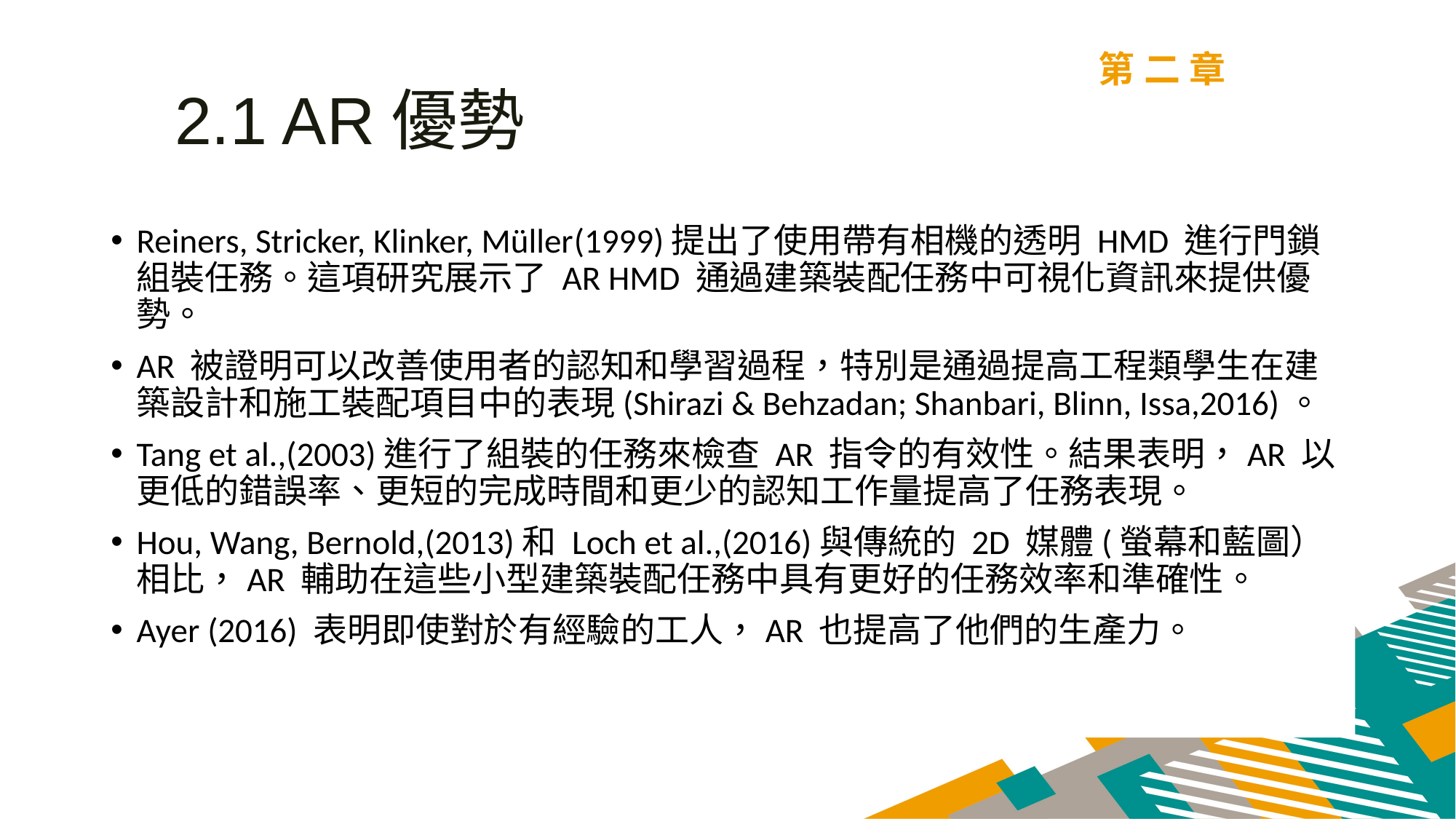

第二章
2.1 AR優勢
Reiners, Stricker, Klinker, Müller(1999)提出了使用帶有相機的透明 HMD 進行門鎖組裝任務。這項研究展示了 AR HMD 通過建築裝配任務中可視化資訊來提供優勢。
AR 被證明可以改善使用者的認知和學習過程，特別是通過提高工程類學生在建築設計和施工裝配項目中的表現(Shirazi & Behzadan; Shanbari, Blinn, Issa,2016)。
Tang et al.,(2003)進行了組裝的任務來檢查 AR 指令的有效性。結果表明，AR 以更低的錯誤率、更短的完成時間和更少的認知工作量提高了任務表現。
Hou, Wang, Bernold,(2013)和 Loch et al.,(2016)與傳統的 2D 媒體(螢幕和藍圖）相比，AR 輔助在這些小型建築裝配任務中具有更好的任務效率和準確性。
Ayer (2016) 表明即使對於有經驗的工人，AR 也提高了他們的生產力。